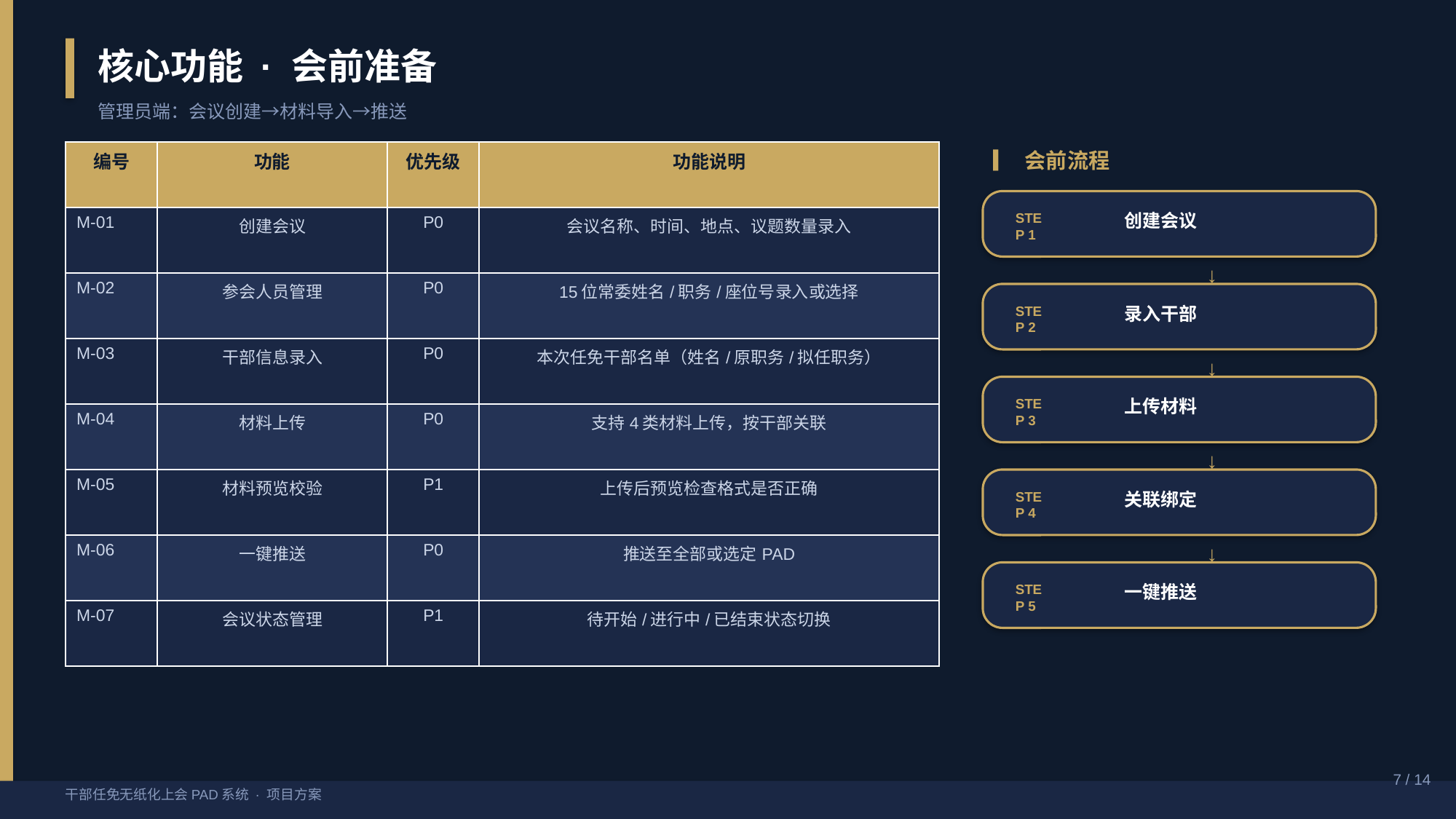

核心功能 · 会前准备
管理员端：会议创建→材料导入→推送
| 编号 | 功能 | 优先级 | 功能说明 |
| --- | --- | --- | --- |
| M-01 | 创建会议 | P0 | 会议名称、时间、地点、议题数量录入 |
| M-02 | 参会人员管理 | P0 | 15位常委姓名/职务/座位号录入或选择 |
| M-03 | 干部信息录入 | P0 | 本次任免干部名单（姓名/原职务/拟任职务） |
| M-04 | 材料上传 | P0 | 支持4类材料上传，按干部关联 |
| M-05 | 材料预览校验 | P1 | 上传后预览检查格式是否正确 |
| M-06 | 一键推送 | P0 | 推送至全部或选定PAD |
| M-07 | 会议状态管理 | P1 | 待开始/进行中/已结束状态切换 |
▎ 会前流程

STEP 1
创建会议
↓

STEP 2
录入干部
↓

STEP 3
上传材料
↓

STEP 4
关联绑定
↓

STEP 5
一键推送
7 / 14

干部任免无纸化上会PAD系统 · 项目方案